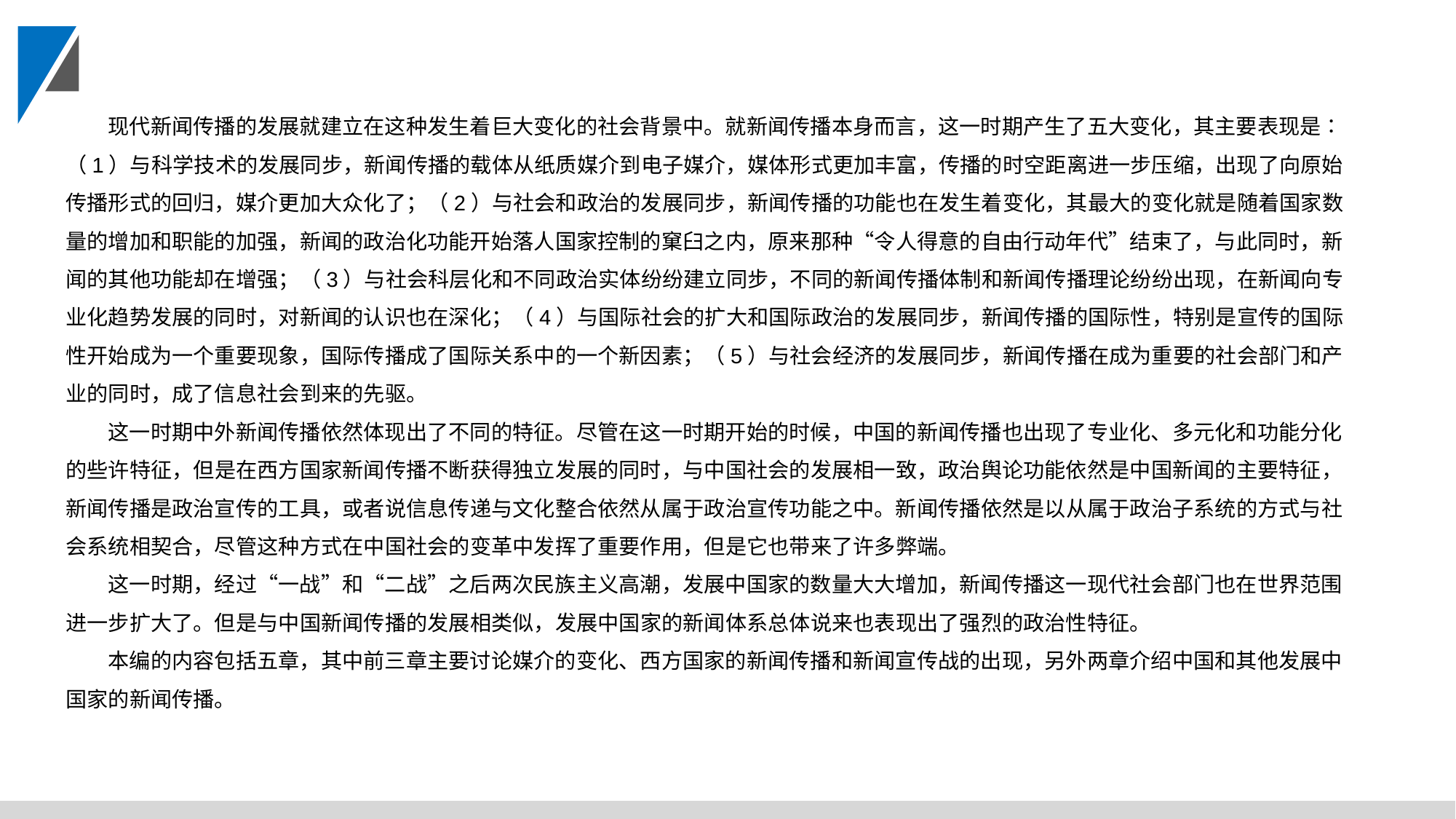

现代新闻传播的发展就建立在这种发生着巨大变化的社会背景中。就新闻传播本身而言，这一时期产生了五大变化，其主要表现是∶（1）与科学技术的发展同步，新闻传播的载体从纸质媒介到电子媒介，媒体形式更加丰富，传播的时空距离进一步压缩，出现了向原始传播形式的回归，媒介更加大众化了；（2）与社会和政治的发展同步，新闻传播的功能也在发生着变化，其最大的变化就是随着国家数量的增加和职能的加强，新闻的政治化功能开始落人国家控制的窠臼之内，原来那种“令人得意的自由行动年代”结束了，与此同时，新闻的其他功能却在增强；（3）与社会科层化和不同政治实体纷纷建立同步，不同的新闻传播体制和新闻传播理论纷纷出现，在新闻向专业化趋势发展的同时，对新闻的认识也在深化；（4）与国际社会的扩大和国际政治的发展同步，新闻传播的国际性，特别是宣传的国际性开始成为一个重要现象，国际传播成了国际关系中的一个新因素；（5）与社会经济的发展同步，新闻传播在成为重要的社会部门和产业的同时，成了信息社会到来的先驱。
这一时期中外新闻传播依然体现出了不同的特征。尽管在这一时期开始的时候，中国的新闻传播也出现了专业化、多元化和功能分化的些许特征，但是在西方国家新闻传播不断获得独立发展的同时，与中国社会的发展相一致，政治舆论功能依然是中国新闻的主要特征，新闻传播是政治宣传的工具，或者说信息传递与文化整合依然从属于政治宣传功能之中。新闻传播依然是以从属于政治子系统的方式与社会系统相契合，尽管这种方式在中国社会的变革中发挥了重要作用，但是它也带来了许多弊端。
这一时期，经过“一战”和“二战”之后两次民族主义高潮，发展中国家的数量大大增加，新闻传播这一现代社会部门也在世界范围进一步扩大了。但是与中国新闻传播的发展相类似，发展中国家的新闻体系总体说来也表现出了强烈的政治性特征。
本编的内容包括五章，其中前三章主要讨论媒介的变化、西方国家的新闻传播和新闻宣传战的出现，另外两章介绍中国和其他发展中国家的新闻传播。